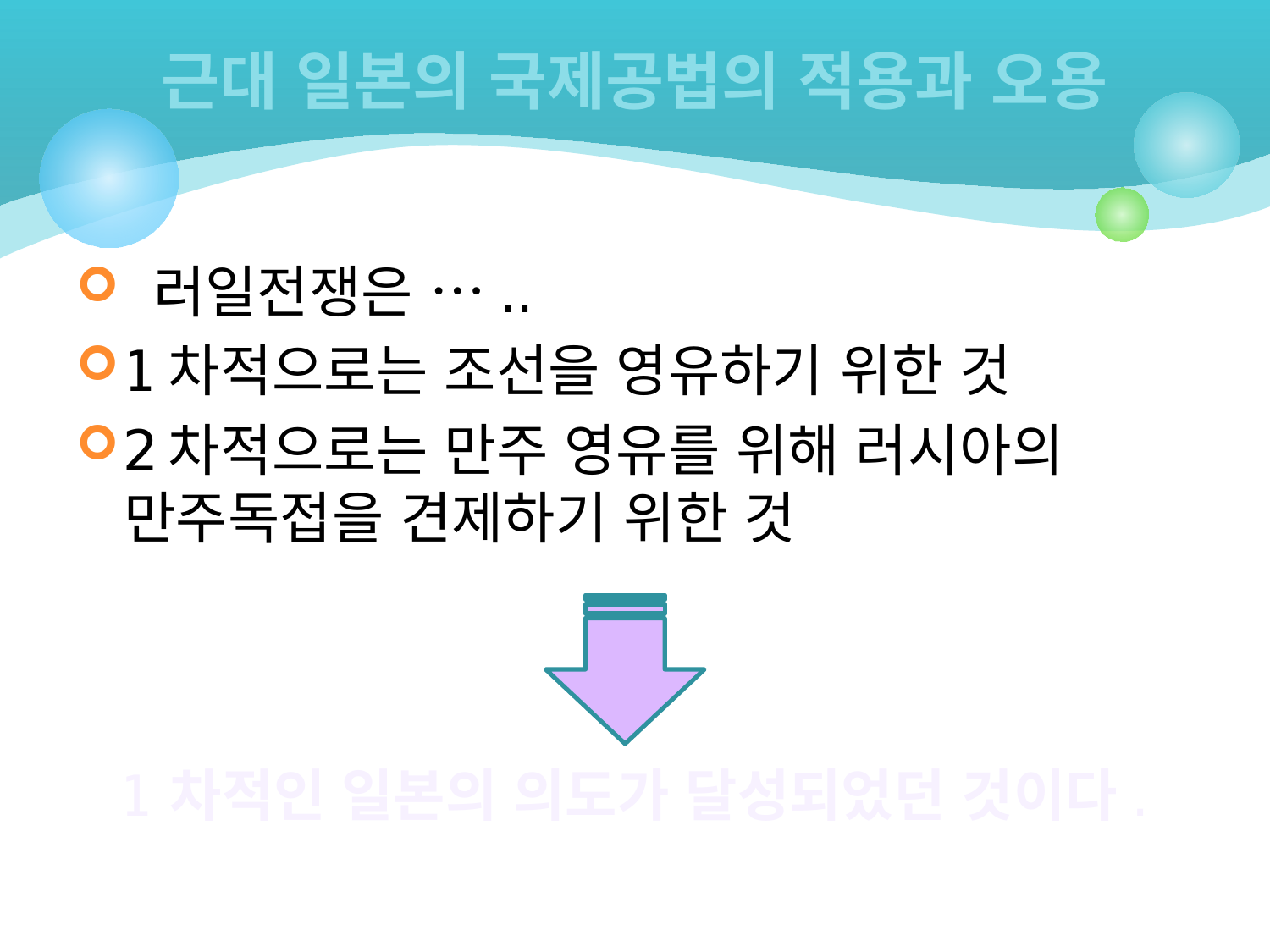

# 근대 일본의 국제공법의 적용과 오용
 러일전쟁은 …..
1차적으로는 조선을 영유하기 위한 것
2차적으로는 만주 영유를 위해 러시아의 만주독접을 견제하기 위한 것

1차적인 일본의 의도가 달성되었던 것이다.